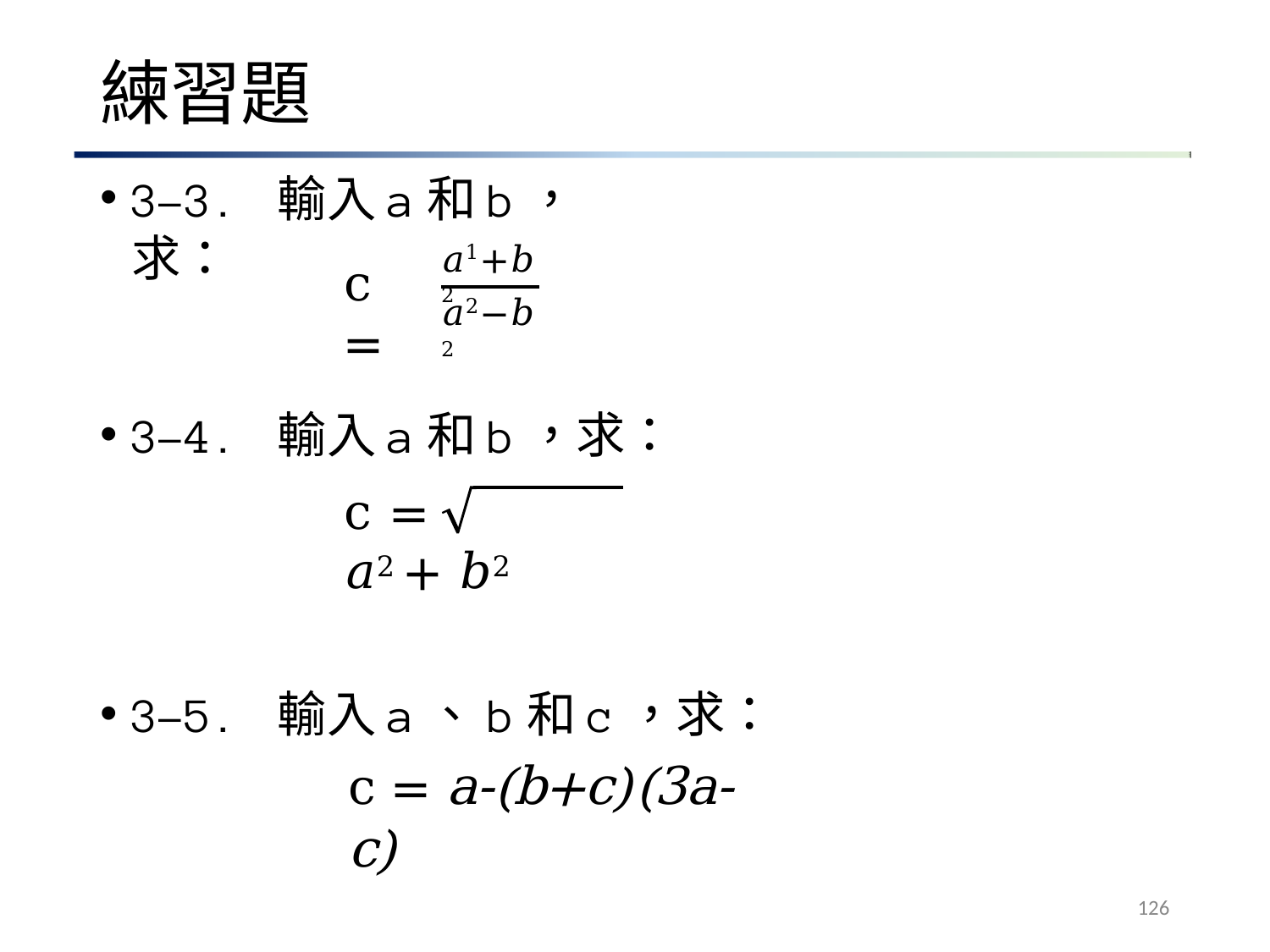

# 練習題
3-3. 輸入a和b，求：
𝑎1+𝑏2
c =

𝑎2−𝑏2
3-4. 輸入a和b，求：
c =	𝑎2 + 𝑏2

3-5. 輸入a、b和c，求：
c = a-(b+c)(3a-c)

126